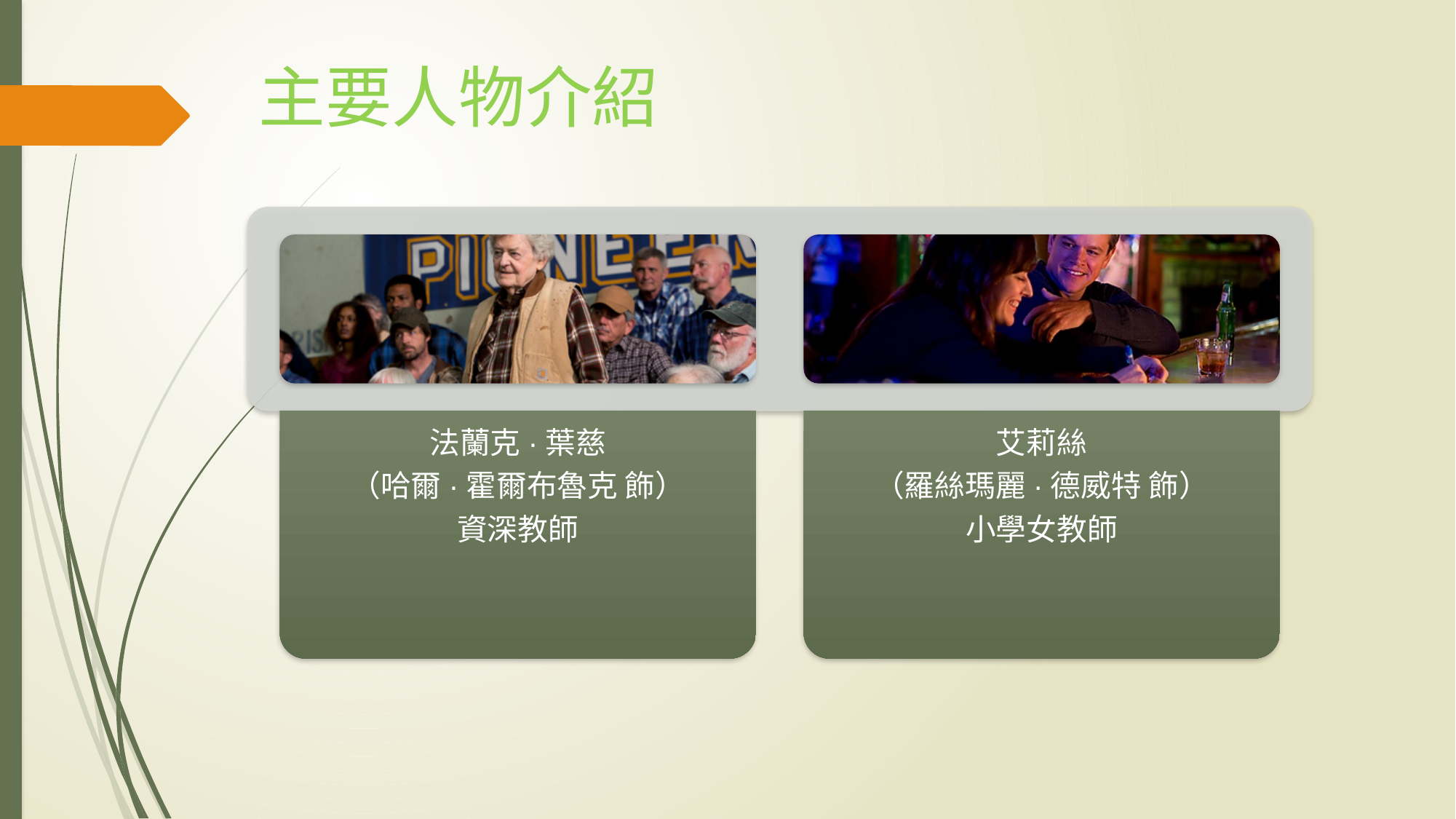

# 主要人物介紹
法蘭克·葉慈
（哈爾·霍爾布魯克 飾）
資深教師
艾莉絲
（羅絲瑪麗·德威特 飾）
小學女教師